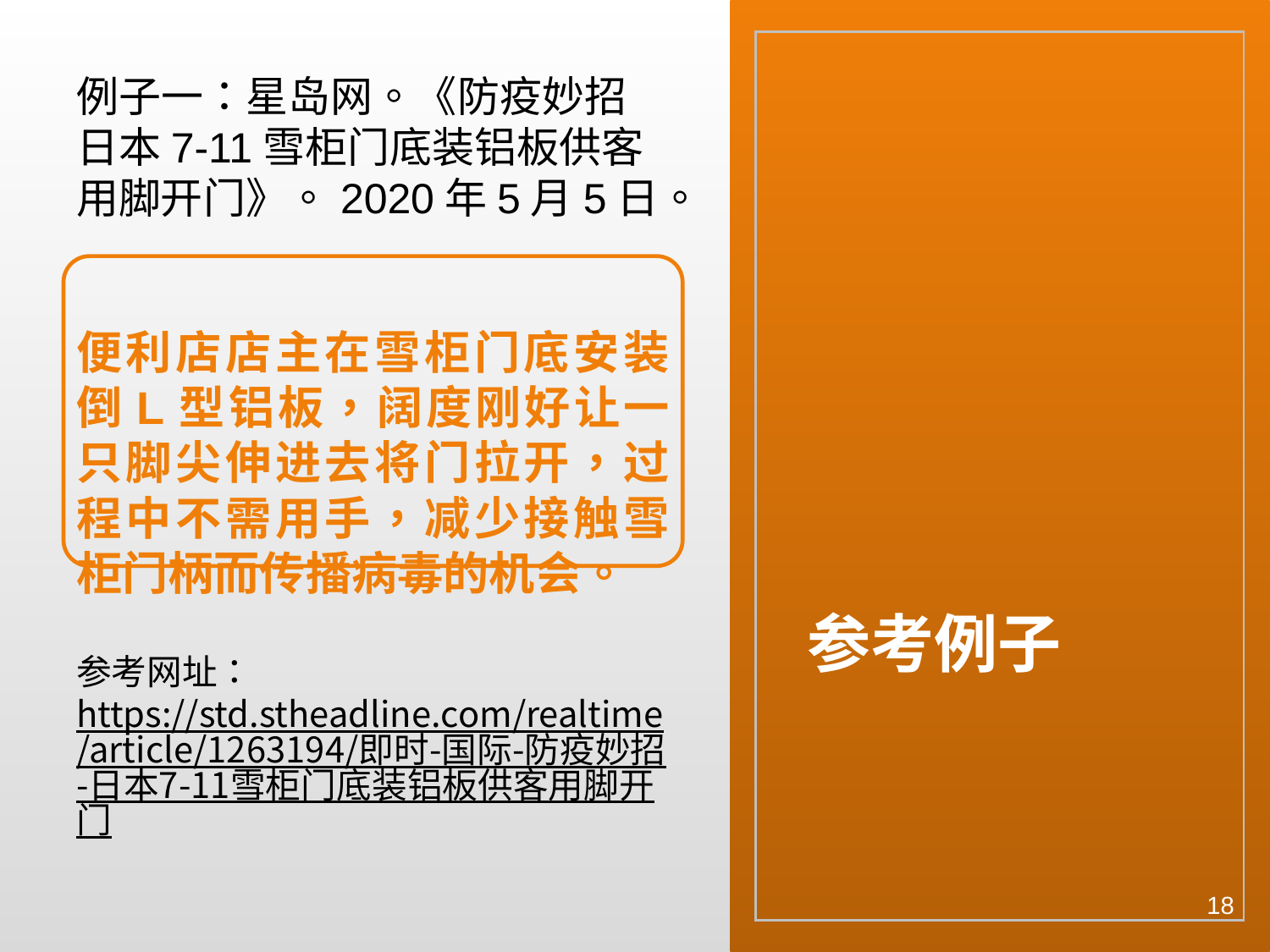

例子一：星岛网。《防疫妙招　日本7-11雪柜门底装铝板供客用脚开门》。2020年5月5日。

便利店店主在雪柜门底安装倒L型铝板，阔度刚好让一只脚尖伸进去将门拉开，过程中不需用手，减少接触雪柜门柄而传播病毒的机会。

参考网址：https://std.stheadline.com/realtime/article/1263194/即时-国际-防疫妙招-日本7-11雪柜门底装铝板供客用脚开门

# 参考例子

18